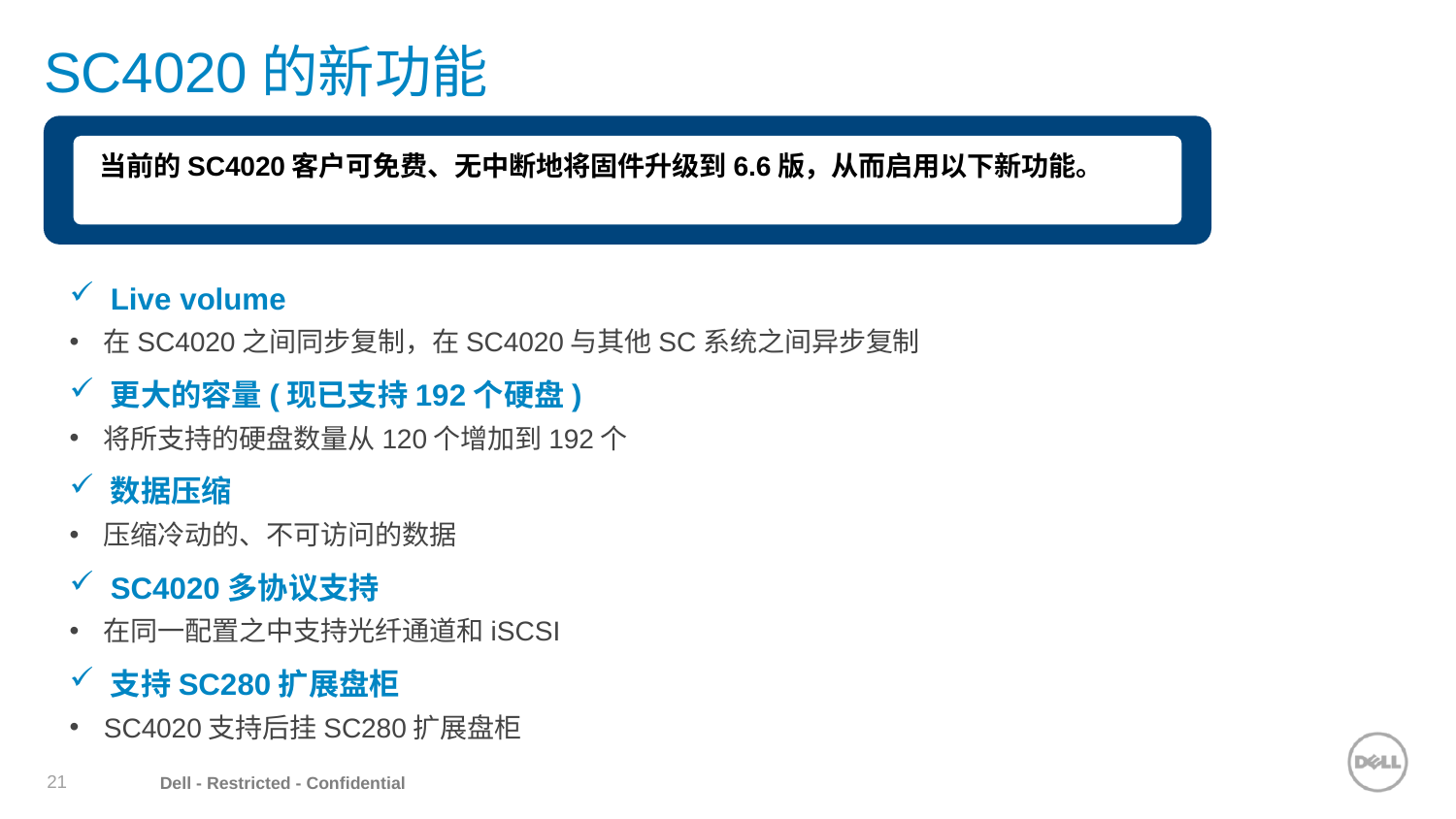

# SC4020的新功能

当前的SC4020客户可免费、无中断地将固件升级到6.6版，从而启用以下新功能。
Live volume
在SC4020之间同步复制，在SC4020与其他SC系统之间异步复制SC8000.
更大的容量(现已支持192个硬盘)
将所支持的硬盘数量从120个增加到192个
数据压缩
压缩冷动的、不可访问的数据
SC4020多协议支持
在同一配置之中支持光纤通道和iSCSI
支持SC280扩展盘柜
SC4020支持后挂SC280扩展盘柜